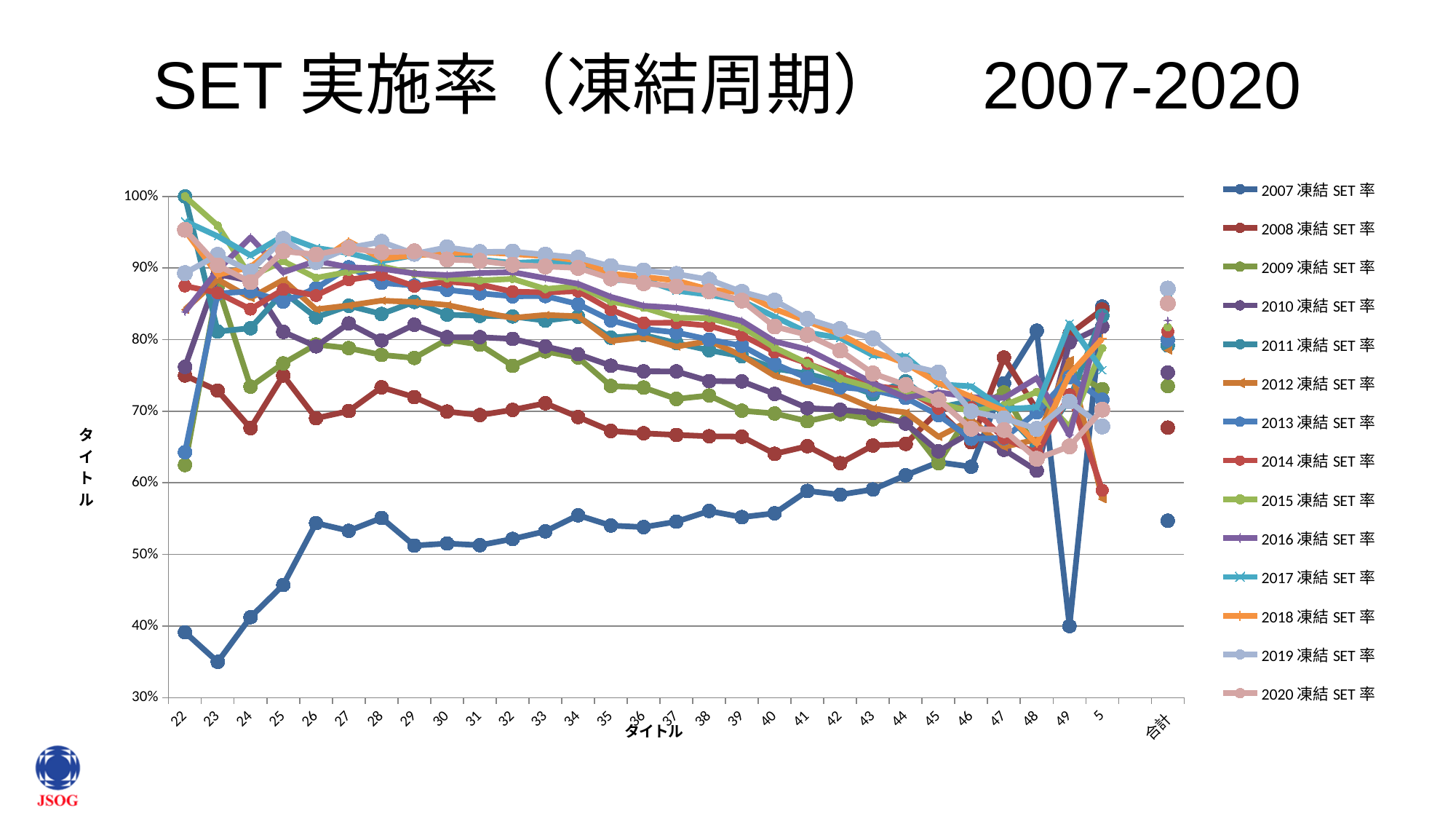

# SET実施率（凍結周期）　2007-2020

### Chart

| Category | 2007凍結SET率 | 2008凍結SET率 | 2009凍結SET率 | 2010凍結SET率 | 2011凍結SET率 | 2012凍結SET率 | 2013凍結SET率 | 2014凍結SET率 | 2015凍結SET率 | 2016凍結SET率 | 2017凍結SET率 | 2018凍結SET率 | 2019凍結SET率 | 2020凍結SET率 |
|---|---|---|---|---|---|---|---|---|---|---|---|---|---|---|
| 22 | 0.391304347826087 | 0.75 | 0.625 | 0.7619047619047619 | 1.0 | 0.8421052631578947 | 0.6428571428571429 | 0.875 | 1.0 | 0.8387096774193549 | 0.9655172413793104 | 0.9523809523809523 | 0.8928571428571429 | 0.9534883720930233 |
| 23 | 0.35 | 0.7288135593220338 | 0.875 | 0.8913043478260869 | 0.8113207547169812 | 0.8840579710144928 | 0.864406779661017 | 0.8653846153846154 | 0.9591836734693877 | 0.8970588235294118 | 0.9444444444444444 | 0.890625 | 0.9183673469387755 | 0.9038461538461539 |
| 24 | 0.41237113402061853 | 0.6764705882352942 | 0.734375 | 0.8823529411764706 | 0.816 | 0.8581560283687943 | 0.8675496688741722 | 0.84251968503937 | 0.888 | 0.9428571428571428 | 0.9177215189873418 | 0.9012345679012346 | 0.8956521739130435 | 0.8803827751196173 |
| 25 | 0.4574468085106383 | 0.75 | 0.766798418972332 | 0.8108108108108109 | 0.8666666666666667 | 0.8834586466165414 | 0.853035143769968 | 0.8701298701298701 | 0.9096989966555183 | 0.8939828080229226 | 0.945054945054945 | 0.9390243902439024 | 0.9406392694063926 | 0.9233954451345756 |
| 26 | 0.5438066465256798 | 0.6902439024390243 | 0.7931818181818182 | 0.7906976744186046 | 0.831140350877193 | 0.8422876949740035 | 0.8717948717948718 | 0.8615384615384616 | 0.886326194398682 | 0.9101123595505618 | 0.928169014084507 | 0.906832298136646 | 0.9084668192219679 | 0.9190101237345332 |
| 27 | 0.5329949238578681 | 0.7003205128205128 | 0.7881241565452092 | 0.8226415094339623 | 0.8472385428907168 | 0.8477366255144033 | 0.9010204081632653 | 0.8836805555555556 | 0.8948763250883393 | 0.9011494252873563 | 0.9208424110384895 | 0.9373695198329853 | 0.9282994923857868 | 0.9278131634819533 |
| 28 | 0.5509736540664376 | 0.7333931777378815 | 0.7786131996658312 | 0.7988410596026491 | 0.835820895522388 | 0.8545006165228114 | 0.8792912513842747 | 0.8903743315508021 | 0.9024507448342143 | 0.8990825688073395 | 0.9095477386934674 | 0.913465269693442 | 0.9365771812080537 | 0.922003804692454 |
| 29 | 0.5124087591240876 | 0.7197253433208489 | 0.7744565217391305 | 0.8208877284595301 | 0.8527013251783894 | 0.8525021949078139 | 0.8755886970172685 | 0.8746546961325967 | 0.8920949804628795 | 0.892369020501139 | 0.9179163378058406 | 0.9176440591534931 | 0.9198732458125849 | 0.9234234234234234 |
| 30 | 0.5153172866520788 | 0.6995846792801107 | 0.8001595532508975 | 0.8033962264150943 | 0.8348450491307634 | 0.8484018264840183 | 0.8695652173913043 | 0.8811955168119552 | 0.8858146684233641 | 0.89015606242497 | 0.9210575311859989 | 0.9206069160197601 | 0.9289315335826964 | 0.9120453190220632 |
| 31 | 0.5129732028923862 | 0.6946086956521739 | 0.7929917550058893 | 0.8033691548068544 | 0.8332862390505793 | 0.8388181599807831 | 0.8647045903799693 | 0.8771121351766513 | 0.8825924669155073 | 0.8930964625214275 | 0.9116894197952219 | 0.9222595078299777 | 0.92251972577933 | 0.9101696926545627 |
| 32 | 0.5216625572384642 | 0.7019174898314933 | 0.763414025455453 | 0.8010996892182644 | 0.8323660714285714 | 0.8304015296367113 | 0.8605720122574055 | 0.8670603255665497 | 0.8849544937428896 | 0.89428208386277 | 0.9071849234393404 | 0.9196489628447686 | 0.9229223937407486 | 0.9045297582774731 |
| 33 | 0.5323383084577115 | 0.7111539388099253 | 0.7835758835758836 | 0.7905000965437343 | 0.8266617701065002 | 0.8344625808438558 | 0.8608745031232254 | 0.866048092002091 | 0.8708022957626084 | 0.8858747483310374 | 0.9090002990132563 | 0.9166189111747851 | 0.9187221261490853 | 0.902322705996644 |
| 34 | 0.5547645125958379 | 0.6919726197884256 | 0.7749297752808989 | 0.7796471741261026 | 0.83191018342821 | 0.8326403326403327 | 0.8495949277914758 | 0.867760512876236 | 0.8748628975969688 | 0.8779936737460461 | 0.9073704314610643 | 0.9106213402732596 | 0.9145559963381141 | 0.9002652519893899 |
| 35 | 0.5404334038054969 | 0.6724758476984277 | 0.7352606789020627 | 0.7636229749631811 | 0.8026880183014012 | 0.7981165391406709 | 0.8269269269269269 | 0.8417580375394909 | 0.8532312026765275 | 0.8596406413665297 | 0.8832765046388074 | 0.89206468597217 | 0.9024624459839495 | 0.8853943133047211 |
| 36 | 0.5381906825568797 | 0.669175911251981 | 0.7330683624801272 | 0.7557414233059258 | 0.8064516129032258 | 0.8032950022114109 | 0.8149228453142642 | 0.8234292525114932 | 0.8447357640311348 | 0.8472654513116941 | 0.8835713751589023 | 0.8877697841726618 | 0.8965860786397449 | 0.8789400101677681 |
| 37 | 0.5457981971503344 | 0.6669484361792054 | 0.7172110340159079 | 0.7555962269463606 | 0.7952350289761752 | 0.7902374670184696 | 0.80994229915668 | 0.8236190170768861 | 0.8305309734513274 | 0.8443932827735645 | 0.8683141503046716 | 0.8824902189580617 | 0.8917852522639068 | 0.874250362982135 |
| 38 | 0.5607077486272117 | 0.6650485436893204 | 0.7219730941704036 | 0.7421421123193803 | 0.7851356564227852 | 0.7982791586998088 | 0.8000489077274209 | 0.8194194507472029 | 0.8300392486683488 | 0.8375699034062023 | 0.8627538638395709 | 0.8699852837673555 | 0.8837223512159355 | 0.8675411836485662 |
| 39 | 0.5521430982112724 | 0.6645615739616225 | 0.7006995651351863 | 0.7417394014962594 | 0.7768251493894518 | 0.7778204881798962 | 0.7914877001171418 | 0.8064104382357112 | 0.8177681044717056 | 0.8259640257474583 | 0.8541193351668062 | 0.8658383609103398 | 0.8667633410672854 | 0.8545711260148253 |
| 40 | 0.557504873294347 | 0.6405542232880362 | 0.6969017529555647 | 0.7241617697891463 | 0.7596348884381339 | 0.7495052598687637 | 0.7663964627855564 | 0.7827109464082098 | 0.7888614504808942 | 0.7975713493188683 | 0.8320079522862823 | 0.8427635139197883 | 0.8545357902197024 | 0.8182520808561237 |
| 41 | 0.5887309110057926 | 0.6512517385257302 | 0.6860907017988346 | 0.7043408681736347 | 0.7523405758699876 | 0.7362131208763849 | 0.7463051868587028 | 0.7668847097301718 | 0.7670631549136222 | 0.7862409479921001 | 0.8100333518621456 | 0.8255443261208709 | 0.8289387380296471 | 0.806679179341143 |
| 42 | 0.5834896810506567 | 0.6274509803921569 | 0.6960950764006791 | 0.7021879021879022 | 0.7401129943502824 | 0.7237103933874177 | 0.733534743202417 | 0.7495223730517848 | 0.7456212822207535 | 0.7631442727205502 | 0.8023183444842072 | 0.8075154590137942 | 0.814751158272306 | 0.784891448825875 |
| 43 | 0.5907883082373782 | 0.6521739130434783 | 0.6889352818371608 | 0.6976313841598816 | 0.7238636363636364 | 0.7039612305099031 | 0.7296186719263642 | 0.7354936989336657 | 0.7326032397900981 | 0.7393889686282551 | 0.7781559076890354 | 0.7836112826847849 | 0.8017205203524969 | 0.7527334737686829 |
| 44 | 0.6105960264900663 | 0.6544401544401545 | 0.6859060402684564 | 0.6828309305373526 | 0.7418755803156918 | 0.6983870967741935 | 0.7186773443554637 | 0.7300354924578527 | 0.7264355362946913 | 0.7190352020860495 | 0.7766531713900134 | 0.7668236877523553 | 0.7651294622337981 | 0.7367456073338426 |
| 45 | 0.628755364806867 | 0.700507614213198 | 0.6274256144890039 | 0.6442021803766105 | 0.7053658536585365 | 0.6643638457109959 | 0.6945074897866546 | 0.7041127189642041 | 0.7114611260053619 | 0.7264038231780168 | 0.7375335921170498 | 0.7395570507429212 | 0.7541766109785203 | 0.716140093068822 |
| 46 | 0.6225490196078431 | 0.6567164179104478 | 0.7007874015748031 | 0.6705882352941176 | 0.714 | 0.6881118881118881 | 0.6616257088846881 | 0.7052208835341366 | 0.6996763754045308 | 0.7196921103271328 | 0.7348784624081401 | 0.7202185792349727 | 0.6998997995991983 | 0.6755555555555556 |
| 47 | 0.7391304347826086 | 0.775 | 0.7261904761904762 | 0.6462264150943396 | 0.7 | 0.6501547987616099 | 0.6624365482233503 | 0.6623616236162362 | 0.7081339712918661 | 0.7186261558784677 | 0.7029411764705882 | 0.7004716981132075 | 0.6902465166130761 | 0.6737967914438503 |
| 48 | 0.8125 | 0.7021276595744681 | 0.6455696202531646 | 0.6170212765957447 | 0.6509433962264151 | 0.6608187134502924 | 0.6986301369863014 | 0.641860465116279 | 0.7269503546099291 | 0.7463126843657817 | 0.7055555555555556 | 0.6544943820224719 | 0.6754032258064516 | 0.6336283185840708 |
| 49 | 0.4 | 0.8076923076923077 | 0.7567567567567568 | 0.7962962962962963 | 0.7166666666666667 | 0.7714285714285715 | 0.7475728155339806 | 0.7232142857142857 | 0.6779661016949152 | 0.6666666666666666 | 0.8225806451612904 | 0.7512953367875648 | 0.7136363636363636 | 0.6510067114093959 |
| 50歳以上 | 0.8461538461538461 | 0.8421052631578947 | 0.7307692307692307 | 0.8181818181818182 | 0.8333333333333334 | 0.5774647887323944 | 0.7162162162162162 | 0.5897435897435898 | 0.788135593220339 | 0.8365384615384616 | 0.7573529411764706 | 0.8013698630136986 | 0.6787564766839378 | 0.7022222222222222 |
|  | None | None | None | None | None | None | None | None | None | None | None | None | None | None |
| 合計 | 0.5472079353416606 | 0.6771656271656271 | 0.7350685470277559 | 0.7540513249926115 | 0.7918405861456483 | 0.7850933067070651 | 0.7997092203198577 | 0.8113614370977483 | 0.8174757281553398 | 0.8268007518397774 | 0.8565101159498236 | 0.864125237776978 | 0.8713499398128374 | 0.850698163869135 |